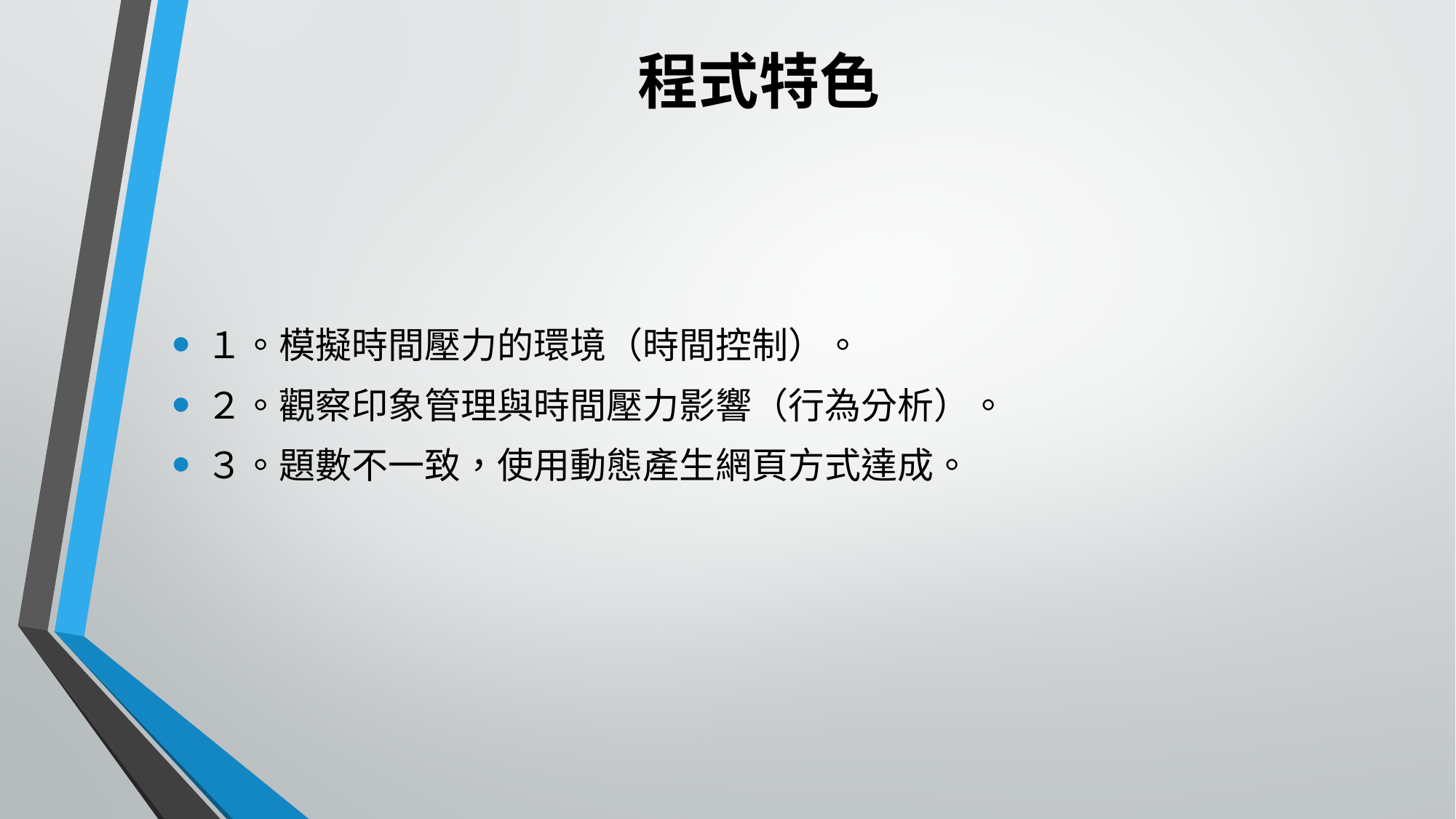

# 程式特色
１。模擬時間壓力的環境（時間控制）。
２。觀察印象管理與時間壓力影響（行為分析）。
３。題數不一致，使用動態產生網頁方式達成。